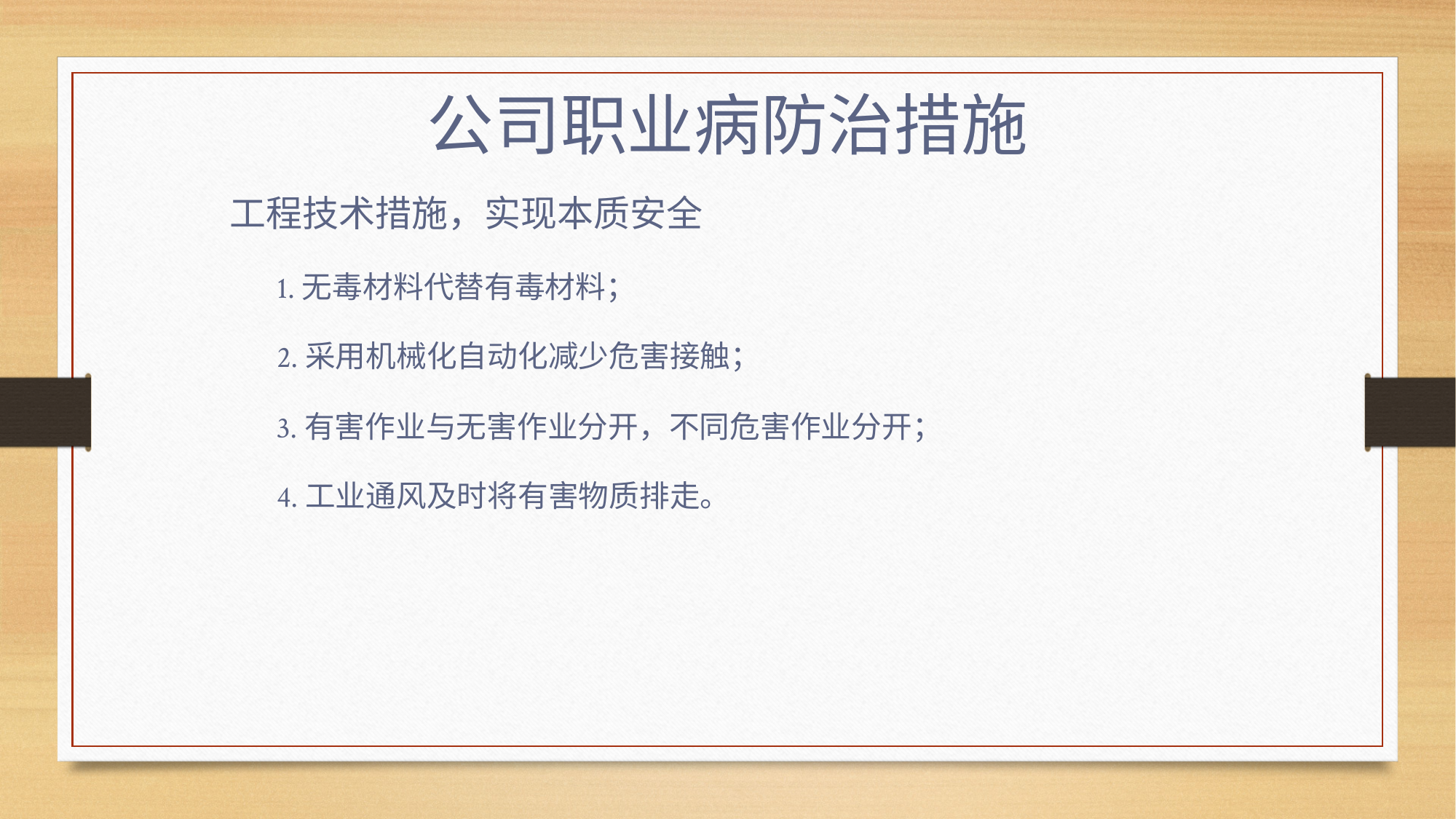

公司职业病防治措施
工程技术措施，实现本质安全
       1.无毒材料代替有毒材料；
       2.采用机械化自动化减少危害接触；
       3.有害作业与无害作业分开，不同危害作业分开；
       4.工业通风及时将有害物质排走。